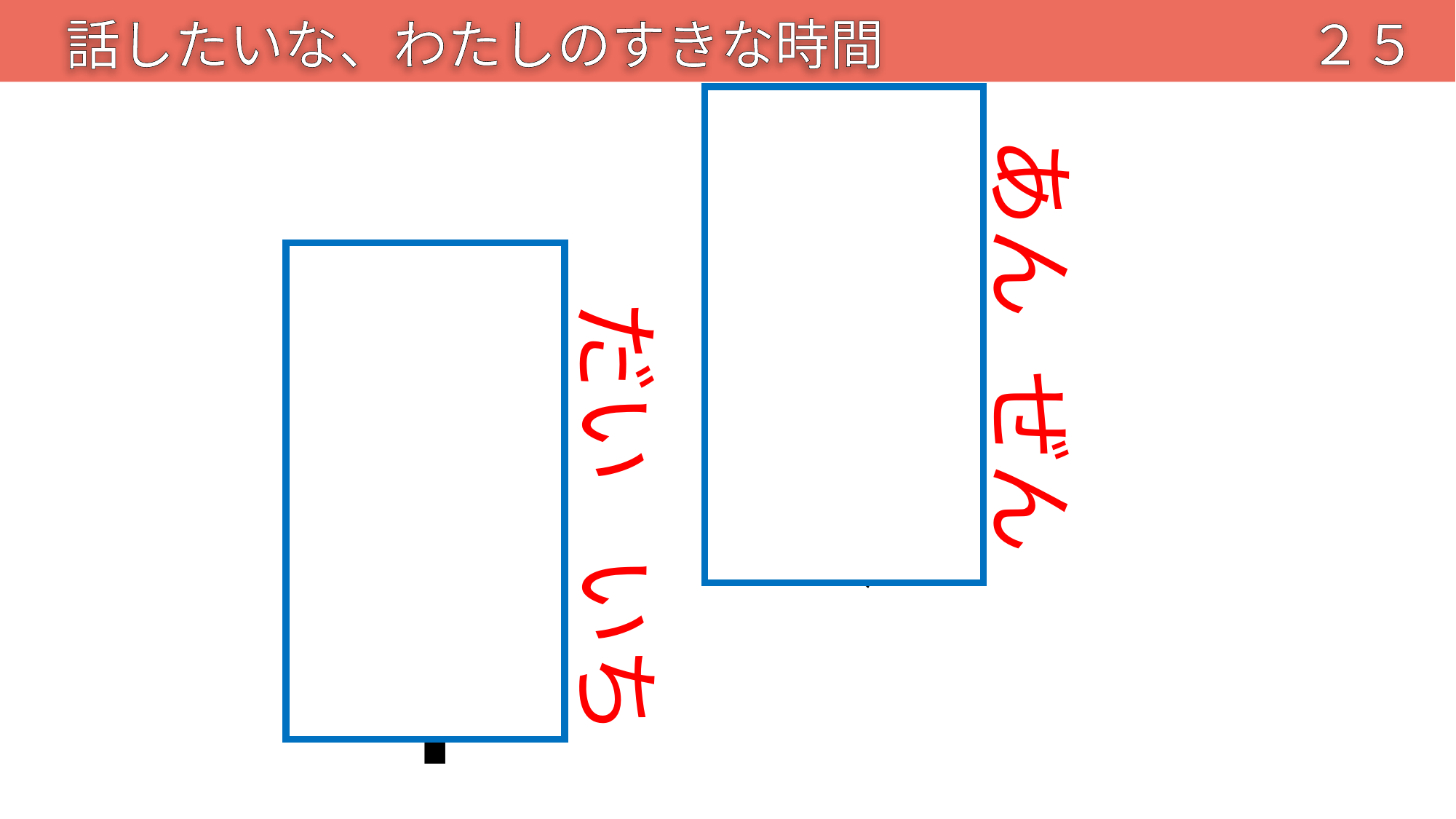

話したいな、わたしのすきな時間
２５
安全

あん

第一
だい
ぜん
いち